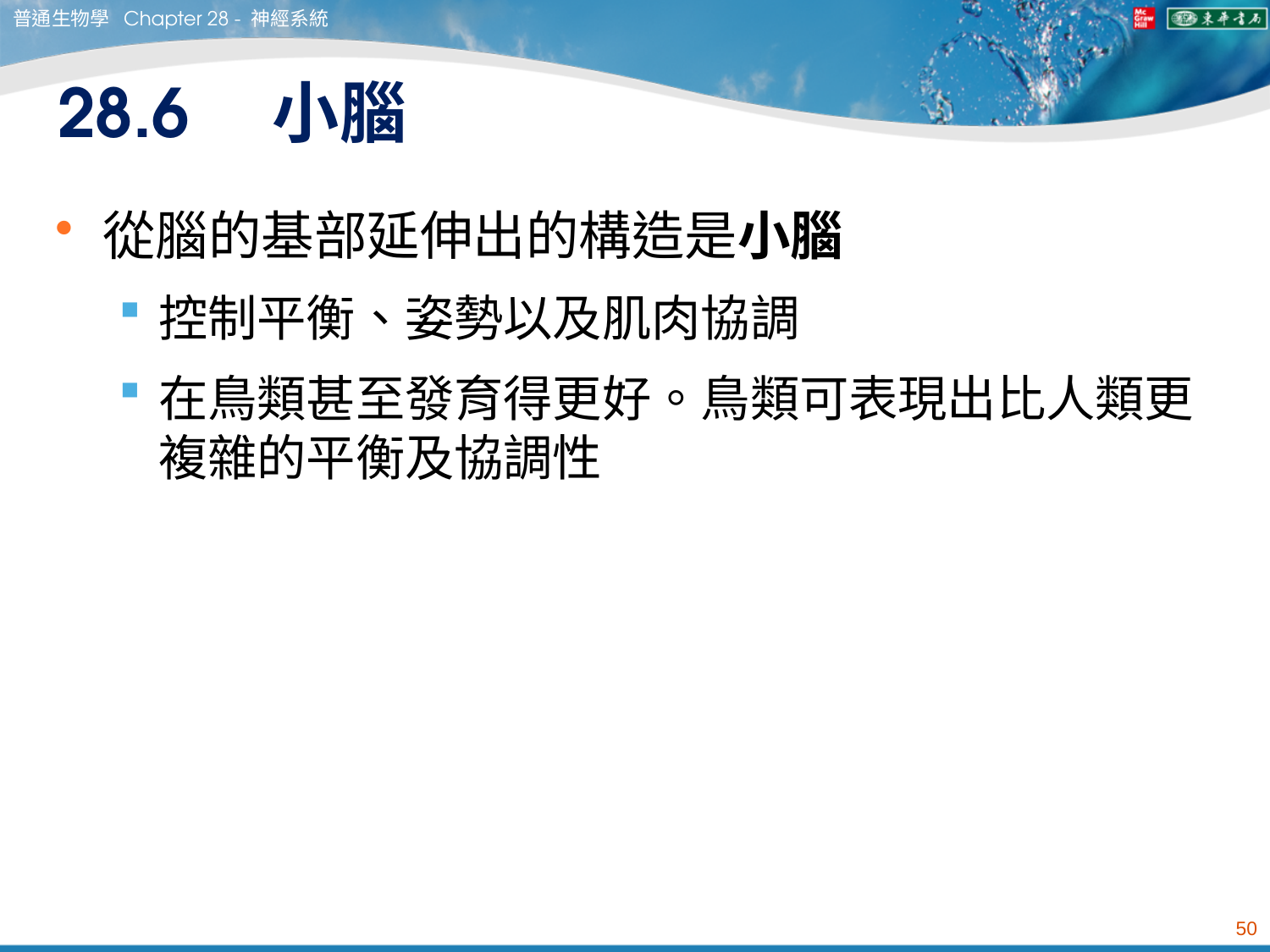

普通生物學  Chapter 28 - 神經系統
# 28.6　小腦
從腦的基部延伸出的構造是小腦
控制平衡、姿勢以及肌肉協調
在鳥類甚至發育得更好。鳥類可表現出比人類更複雜的平衡及協調性
50